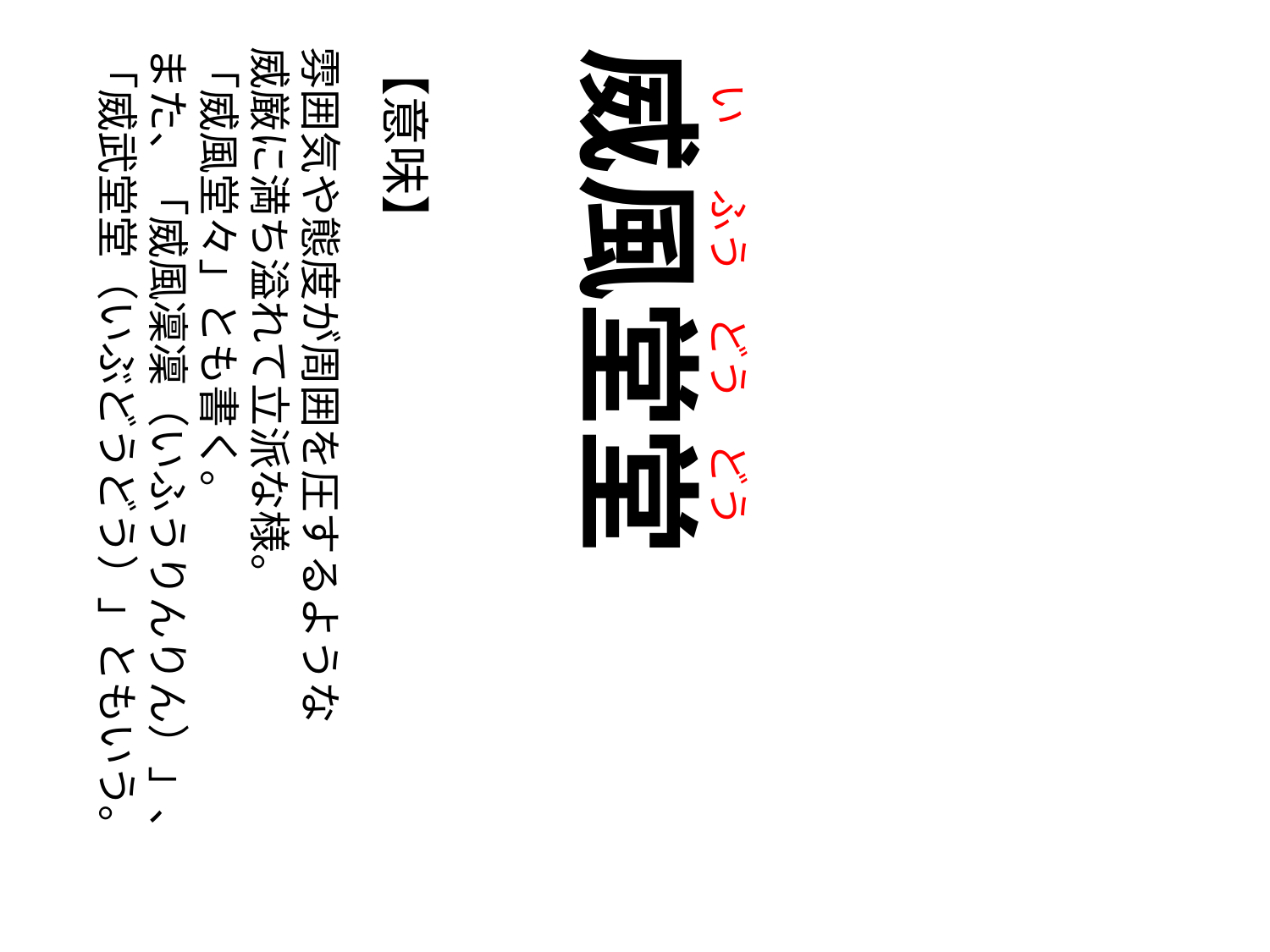

い
ふう
どう
どう
【意味】

雰囲気や態度が周囲を圧するような
威厳に満ち溢れて立派な様。
「威風堂々」とも書く。
また、「威風凜凜（いふうりんりん）」、
「威武堂堂（いぶどうどう）」ともいう。
威風堂堂